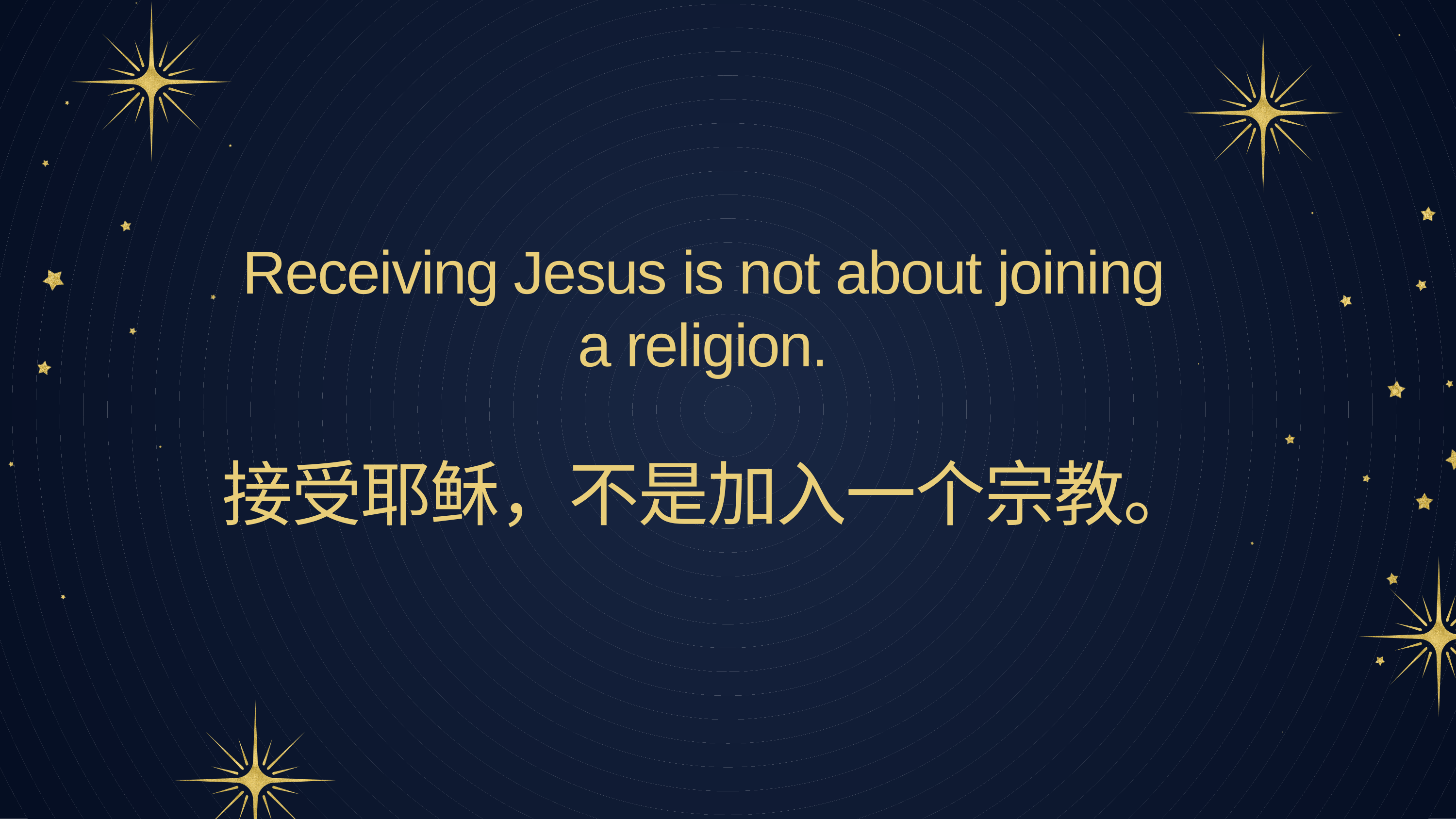

Receiving Jesus is not about joining a religion.
接受耶稣，不是加入一个宗教。